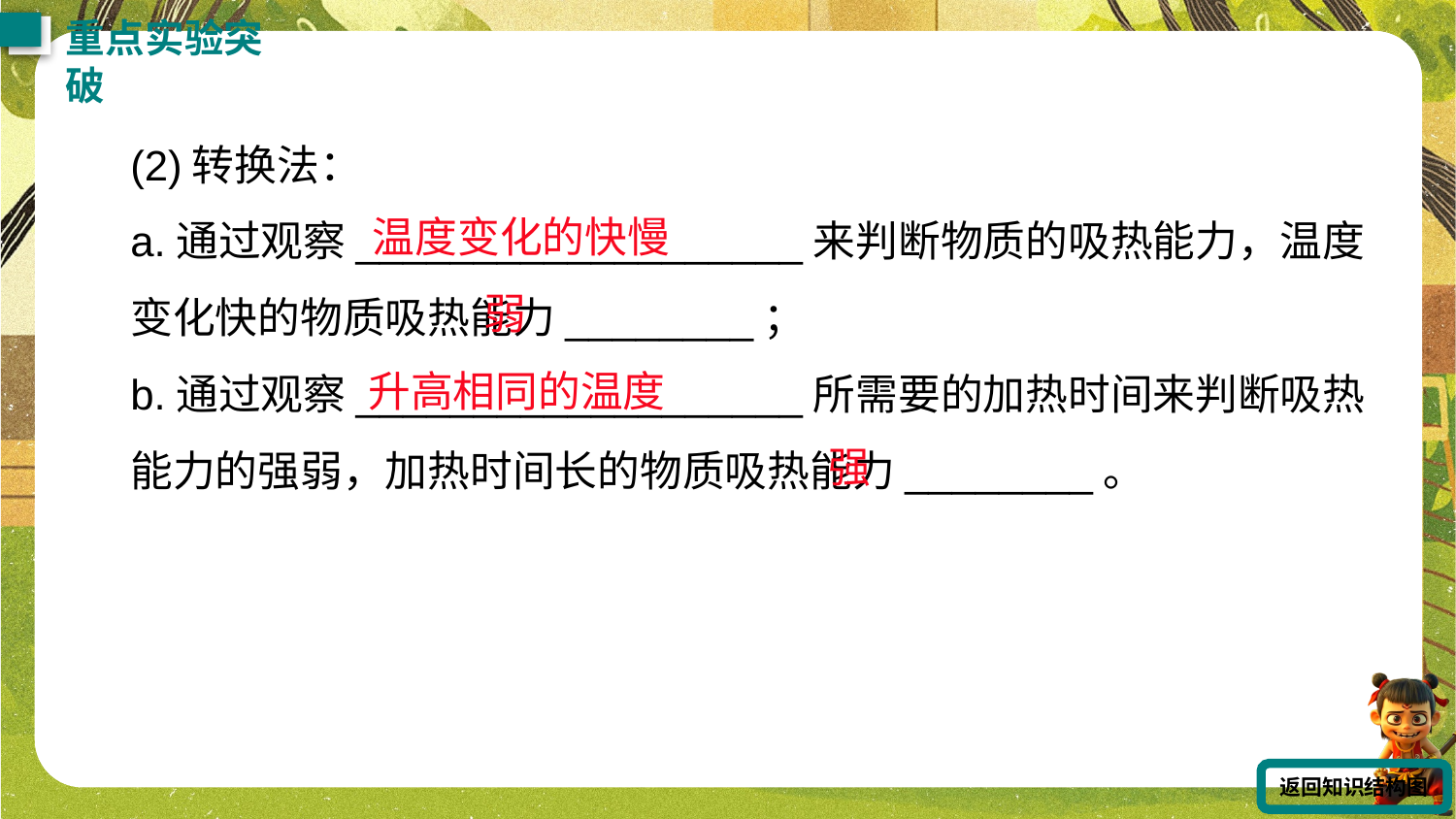

重点实验突破

(2)转换法：
a.通过观察___________________来判断物质的吸热能力，温度变化快的物质吸热能力________；
b.通过观察___________________所需要的加热时间来判断吸热能力的强弱，加热时间长的物质吸热能力________。
温度变化的快慢
弱
升高相同的温度
强
返回知识结构图